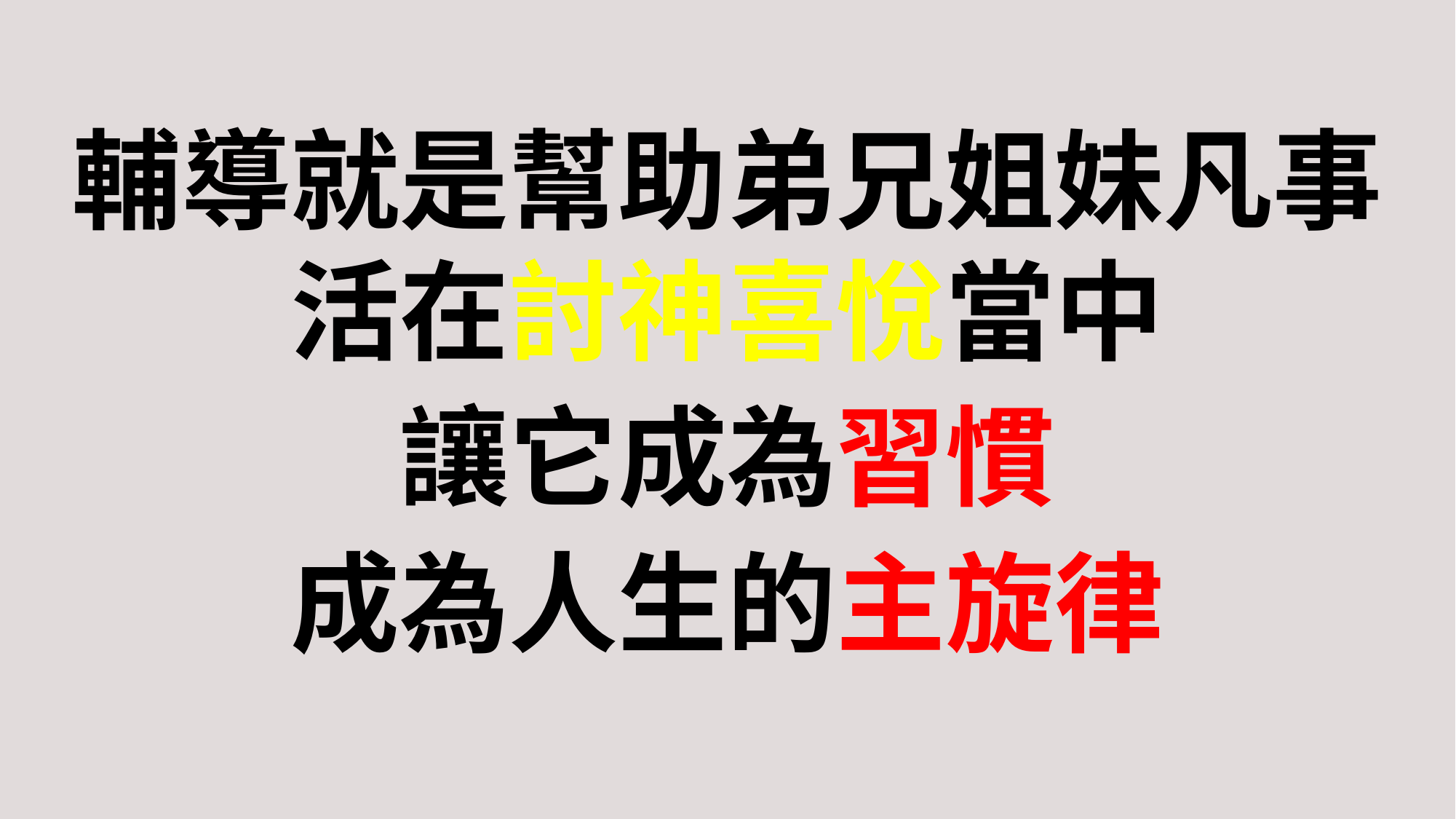

輔導就是幫助弟兄姐妹凡事活在討神喜悅當中
讓它成為習慣
成為人生的主旋律